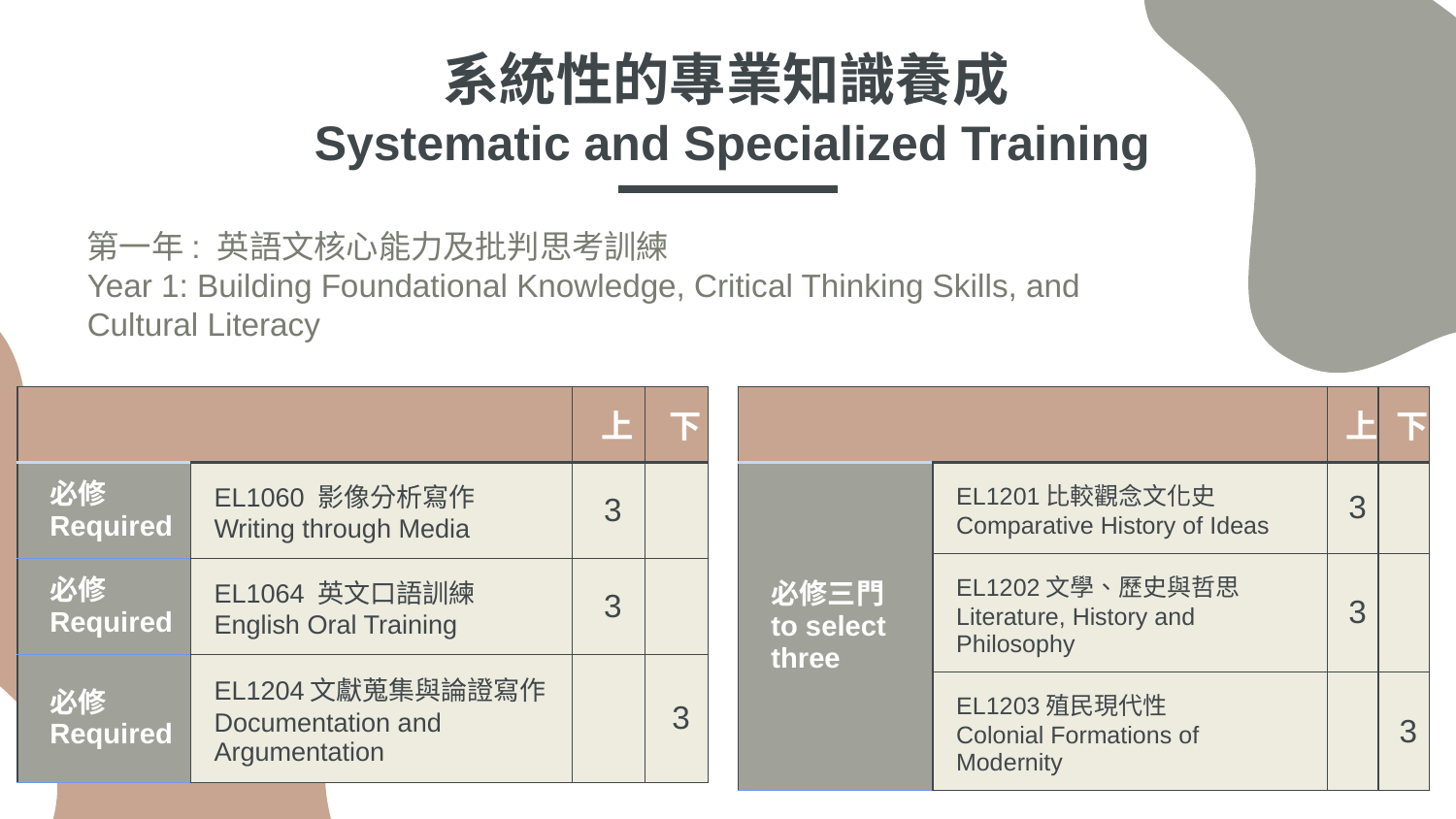

# 系統性的專業知識養成 Systematic and Specialized Training

第一年: 英語文核心能力及批判思考訓練
Year 1: Building Foundational Knowledge, Critical Thinking Skills, and Cultural Literacy
|  |  | 上 | 下 |
| --- | --- | --- | --- |
| 必修 Required | EL1060 影像分析寫作 Writing through Media | 3 |  |
| 必修 Required | EL1064 英文口語訓練 English Oral Training | 3 |  |
| 必修 Required | EL1204文獻蒐集與論證寫作Documentation and Argumentation |  | 3 |
|  |  | 上 | 下 |
| --- | --- | --- | --- |
| 必修三門 to select three | EL1201比較觀念文化史 Comparative History of Ideas | 3 |  |
|  | EL1202文學、歷史與哲思 Literature, History and Philosophy | 3 |  |
|  | EL1203殖民現代性 Colonial Formations of Modernity |  | 3 |